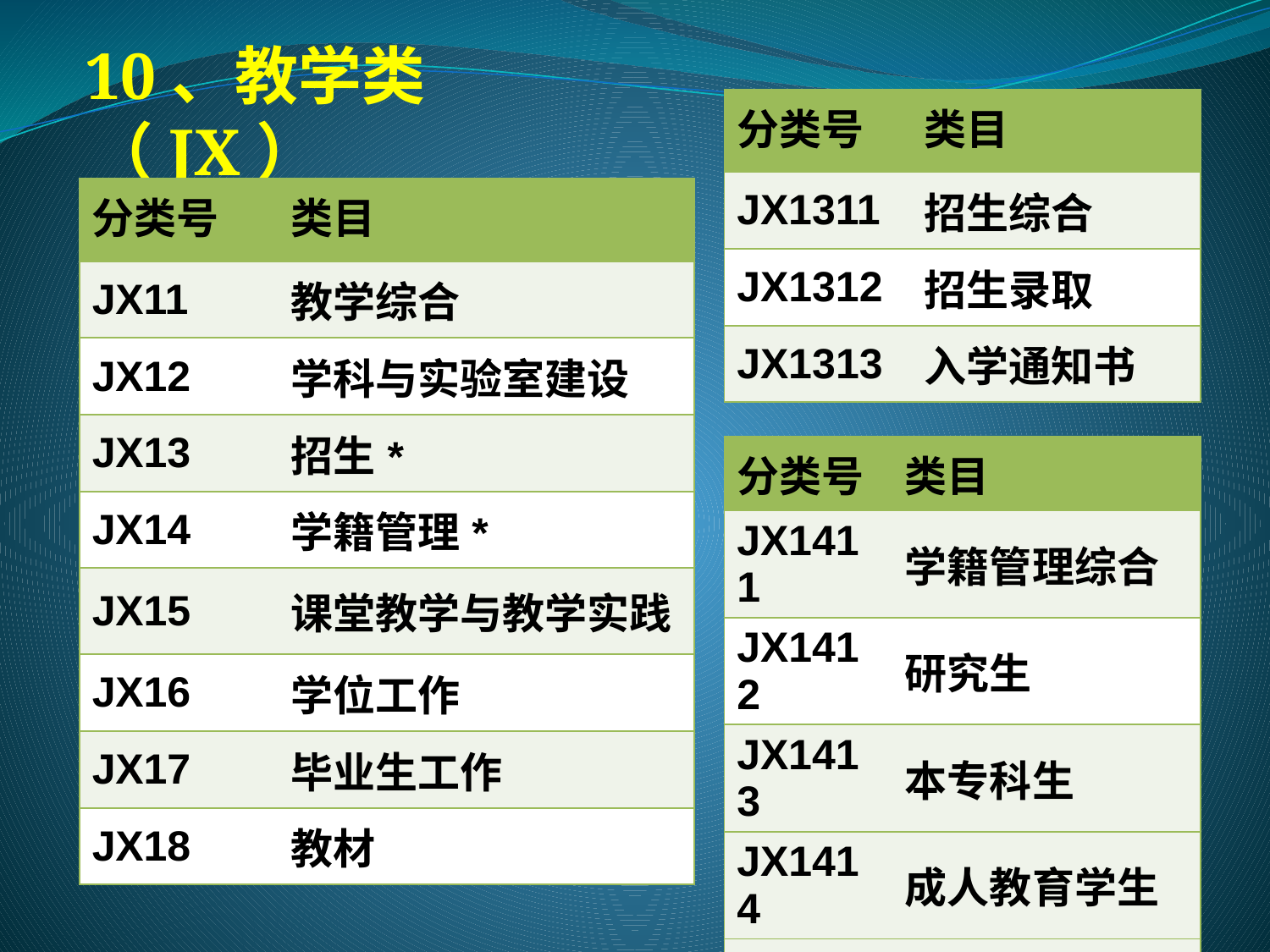

10、教学类（JX）

| 分类号 | 类目 |
| --- | --- |
| JX1311 | 招生综合 |
| JX1312 | 招生录取 |
| JX1313 | 入学通知书 |
| 分类号 | 类目 |
| --- | --- |
| JX11 | 教学综合 |
| JX12 | 学科与实验室建设 |
| JX13 | 招生\* |
| JX14 | 学籍管理\* |
| JX15 | 课堂教学与教学实践 |
| JX16 | 学位工作 |
| JX17 | 毕业生工作 |
| JX18 | 教材 |
| 分类号 | 类目 |
| --- | --- |
| JX1411 | 学籍管理综合 |
| JX1412 | 研究生 |
| JX1413 | 本专科生 |
| JX1414 | 成人教育学生 |
| JX1415 | 学生奖惩 |